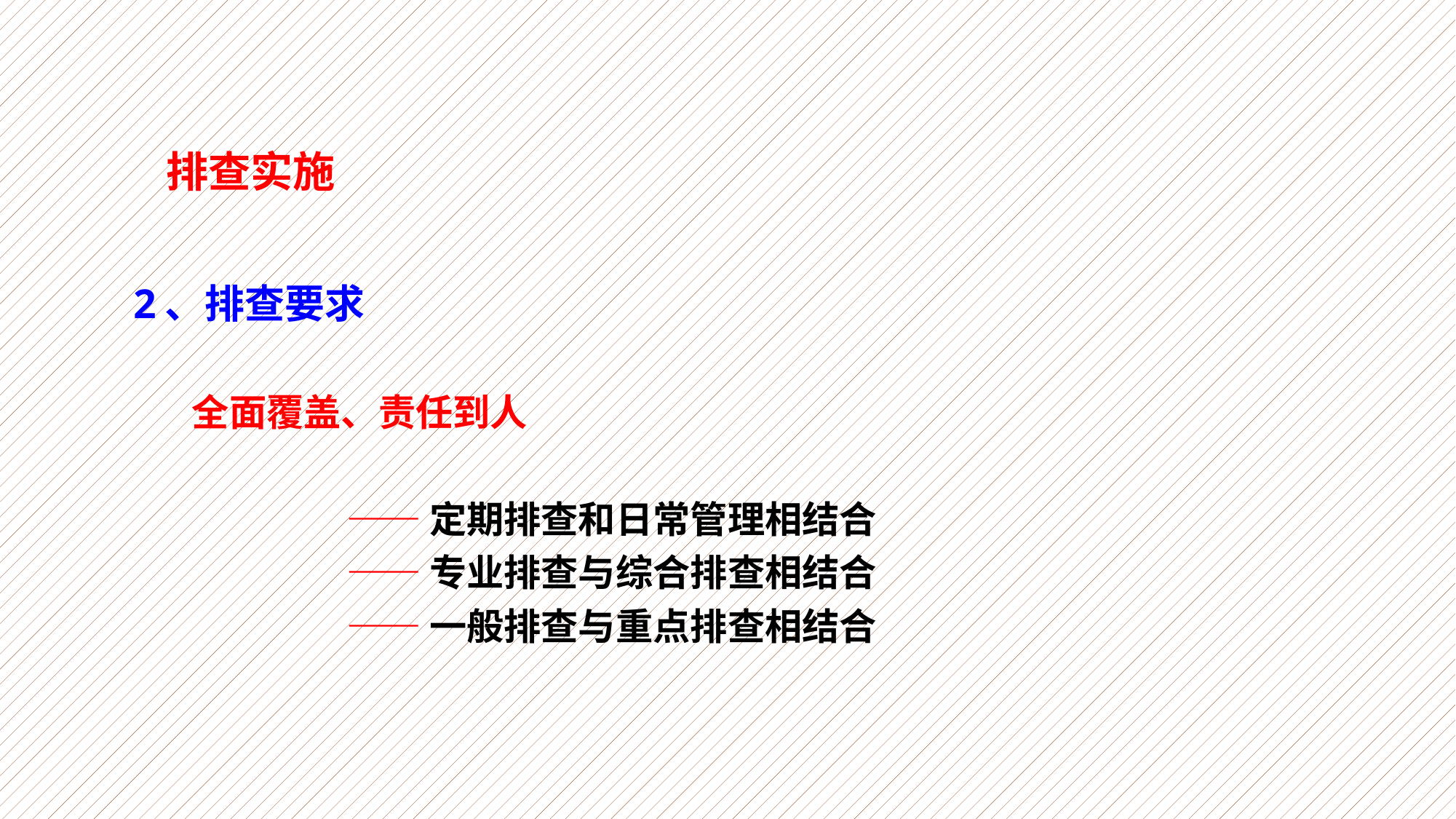

排查实施
2、排查要求

      全面覆盖、责任到人

——定期排查和日常管理相结合
——专业排查与综合排查相结合
——一般排查与重点排查相结合